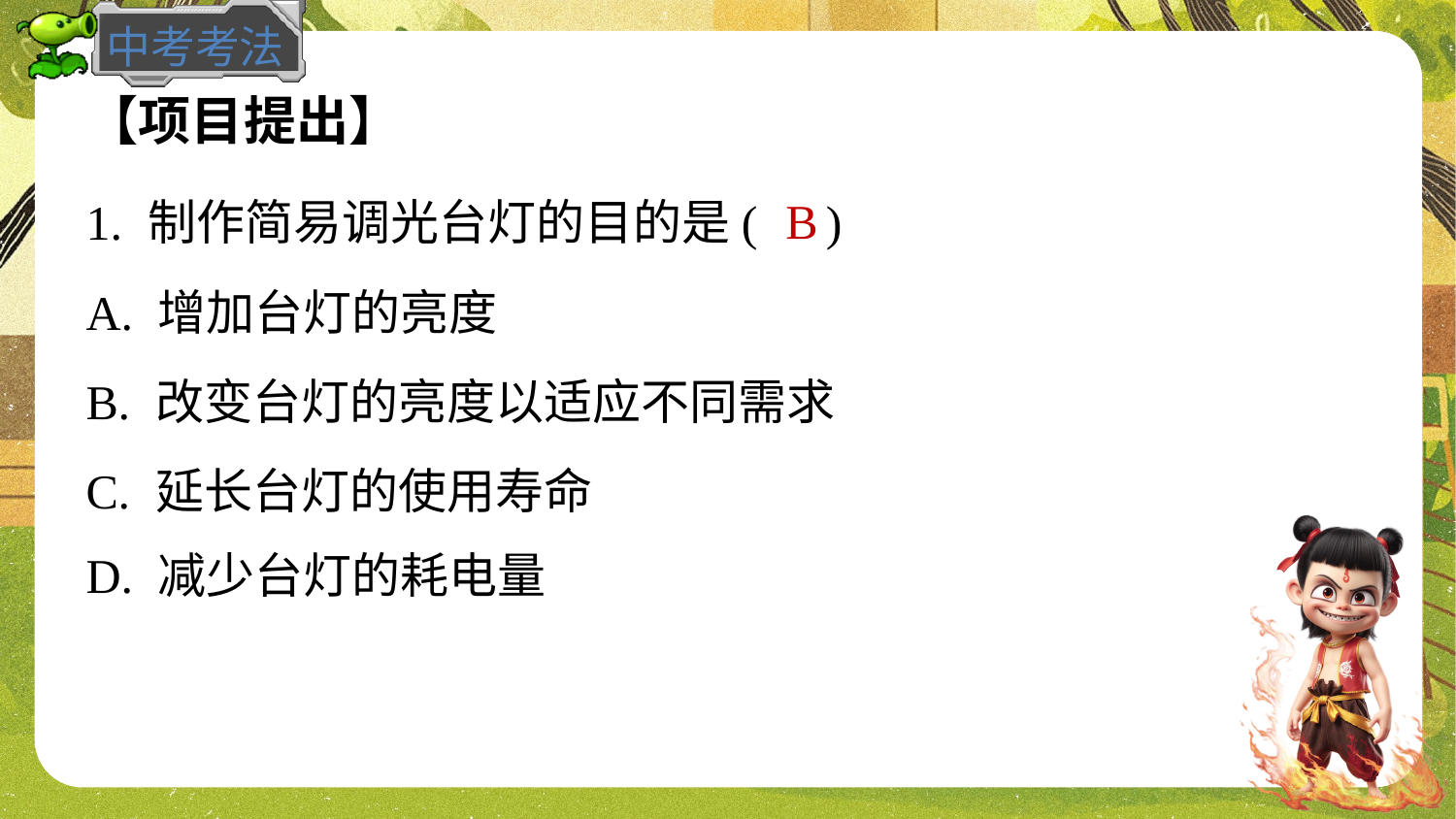

【项目提出】
B
1. 制作简易调光台灯的目的是(     )
A. 增加台灯的亮度
B. 改变台灯的亮度以适应不同需求
C. 延长台灯的使用寿命
D. 减少台灯的耗电量